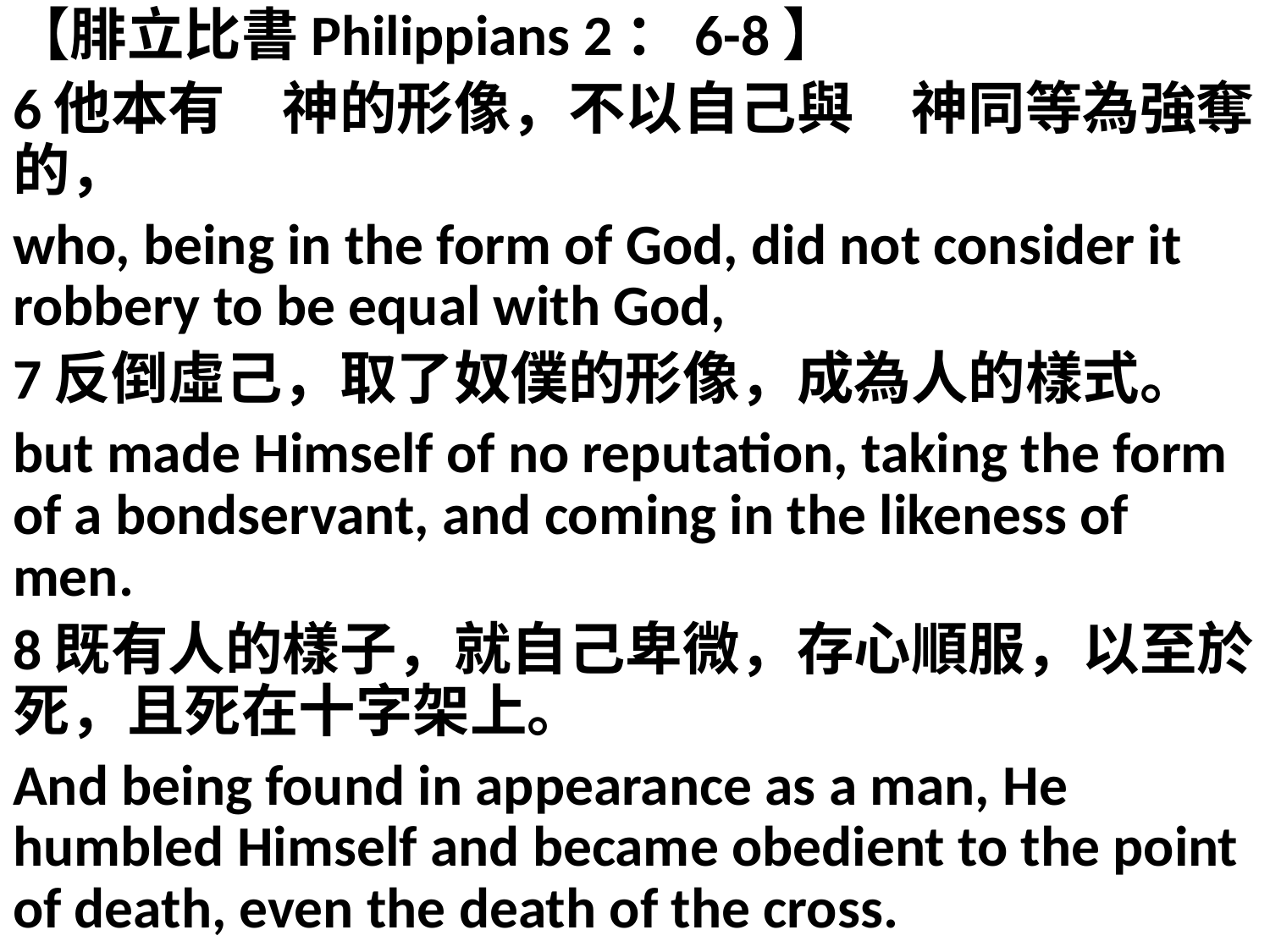

【腓立比書Philippians 2：6-8】
6他本有　神的形像，不以自己與　神同等為強奪的，
who, being in the form of God, did not consider it robbery to be equal with God,
7反倒虛己，取了奴僕的形像，成為人的樣式。
but made Himself of no reputation, taking the form of a bondservant, and coming in the likeness of men.
8既有人的樣子，就自己卑微，存心順服，以至於死，且死在十字架上。
And being found in appearance as a man, He humbled Himself and became obedient to the point of death, even the death of the cross.